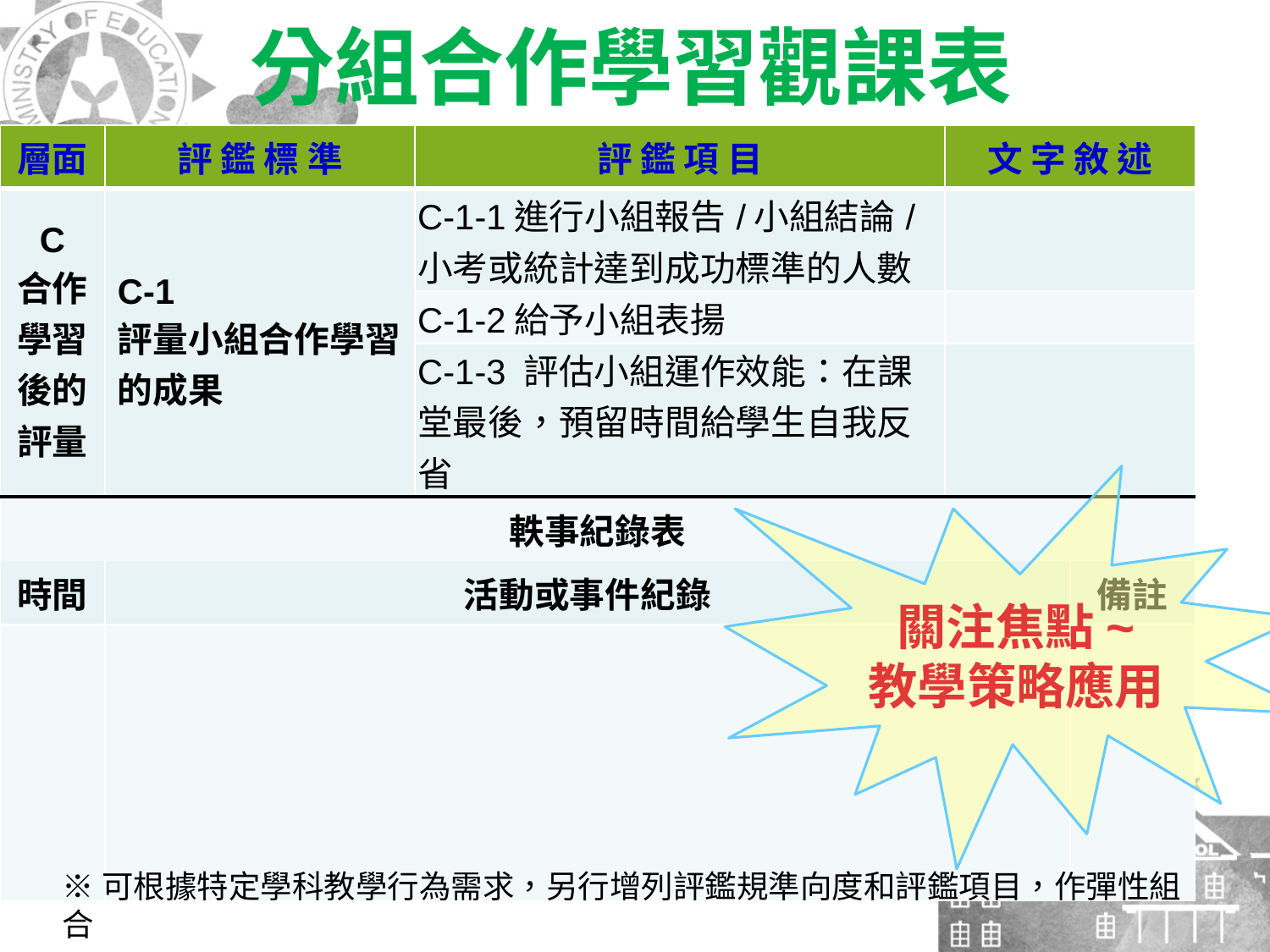

分組合作學習觀課表
| 層面 | 評 鑑 標 準 | 評 鑑 項 目 | 文 字 敘 述 |  |
| --- | --- | --- | --- | --- |
| C 合作 學習 後的評量 | C-1 評量小組合作學習的成果 | C-1-1進行小組報告/小組結論/ 小考或統計達到成功標準的人數 |  |  |
|  |  | C-1-2給予小組表揚 |  |  |
|  |  | C-1-3 評估小組運作效能：在課堂最後，預留時間給學生自我反省 |  |  |
| 軼事紀錄表 |  |  |  |  |
| 時間 | 活動或事件紀錄 |  |  | 備註 |
|  |  |  |  |  |
關注焦點~
教學策略應用
※可根據特定學科教學行為需求，另行增列評鑑規準向度和評鑑項目，作彈性組合